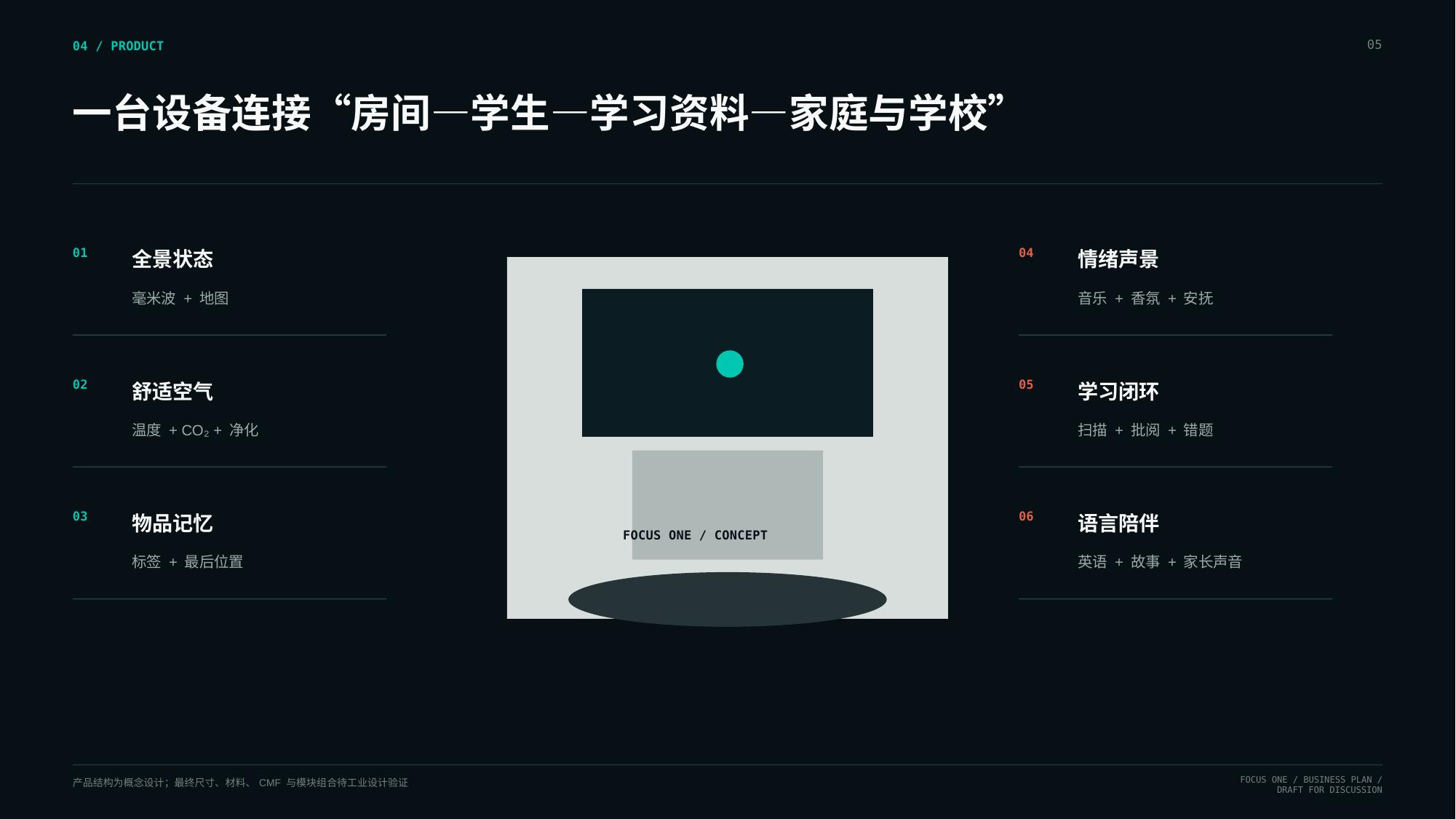

05
04 / PRODUCT
一台设备连接“房间—学生—学习资料—家庭与学校”

全景状态
情绪声景
01
04

毫米波 + 地图
音乐 + 香氛 + 安抚

舒适空气
学习闭环
02
05
温度 + CO₂ + 净化
扫描 + 批阅 + 错题

物品记忆
语言陪伴
03
06
FOCUS ONE / CONCEPT
标签 + 最后位置
英语 + 故事 + 家长声音

产品结构为概念设计；最终尺寸、材料、CMF 与模块组合待工业设计验证
FOCUS ONE / BUSINESS PLAN / DRAFT FOR DISCUSSION